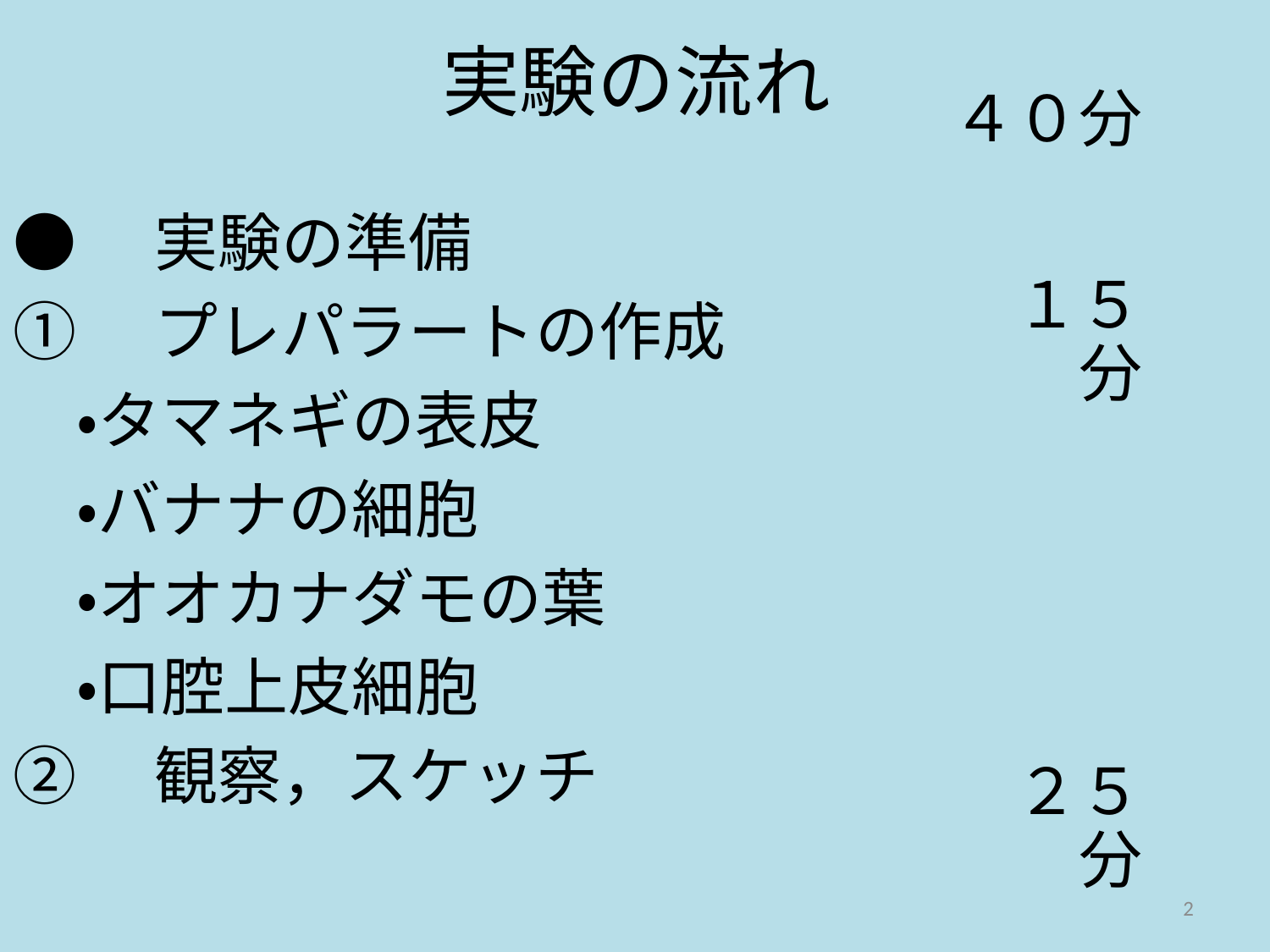

# 実験の流れ
４０分
●　実験の準備
①　プレパラートの作成
　・タマネギの表皮
　・バナナの細胞
　・オオカナダモの葉
　・口腔上皮細胞
②　観察，スケッチ
１５分

２５分
2